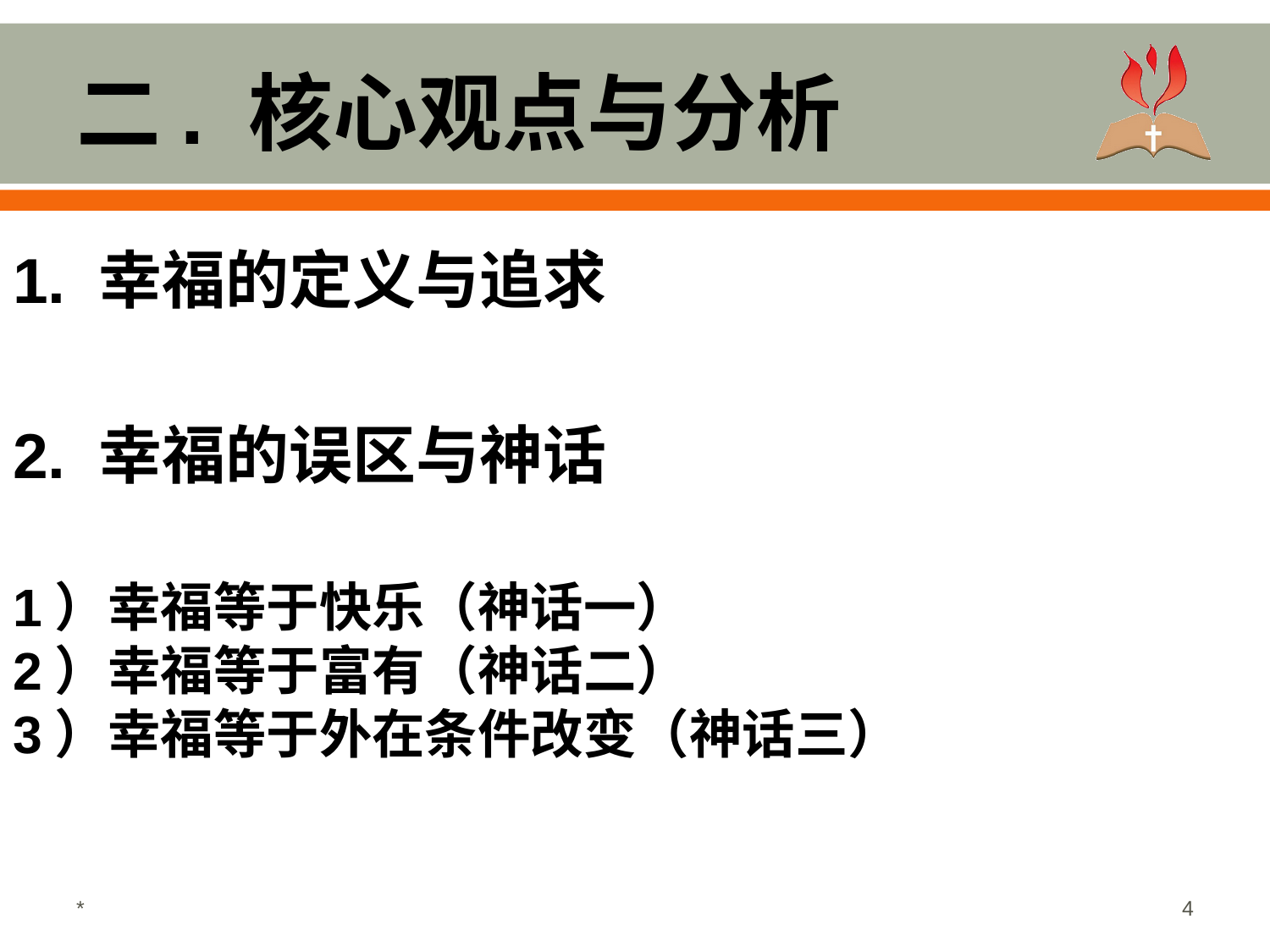

# 二. 核心观点与分析
1. 幸福的定义与追求

2. 幸福的误区与神话

1）幸福等于快乐（神话一）
2）幸福等于富有（神话二）
3）幸福等于外在条件改变（神话三）

*
4